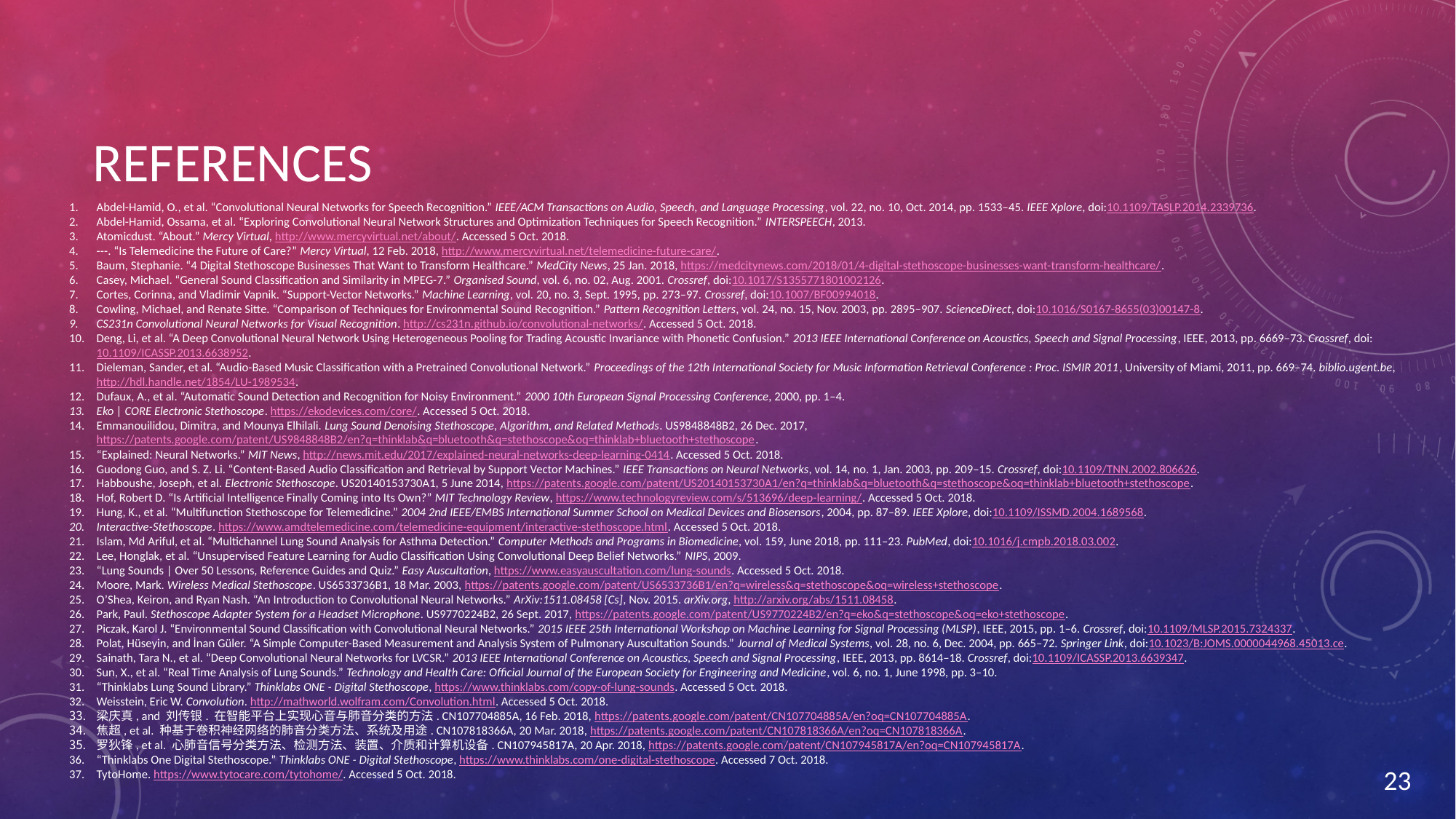

# References
Abdel-Hamid, O., et al. “Convolutional Neural Networks for Speech Recognition.” IEEE/ACM Transactions on Audio, Speech, and Language Processing, vol. 22, no. 10, Oct. 2014, pp. 1533–45. IEEE Xplore, doi:10.1109/TASLP.2014.2339736.
Abdel-Hamid, Ossama, et al. “Exploring Convolutional Neural Network Structures and Optimization Techniques for Speech Recognition.” INTERSPEECH, 2013.
Atomicdust. “About.” Mercy Virtual, http://www.mercyvirtual.net/about/. Accessed 5 Oct. 2018.
---. “Is Telemedicine the Future of Care?” Mercy Virtual, 12 Feb. 2018, http://www.mercyvirtual.net/telemedicine-future-care/.
Baum, Stephanie. “4 Digital Stethoscope Businesses That Want to Transform Healthcare.” MedCity News, 25 Jan. 2018, https://medcitynews.com/2018/01/4-digital-stethoscope-businesses-want-transform-healthcare/.
Casey, Michael. “General Sound Classification and Similarity in MPEG-7.” Organised Sound, vol. 6, no. 02, Aug. 2001. Crossref, doi:10.1017/S1355771801002126.
Cortes, Corinna, and Vladimir Vapnik. “Support-Vector Networks.” Machine Learning, vol. 20, no. 3, Sept. 1995, pp. 273–97. Crossref, doi:10.1007/BF00994018.
Cowling, Michael, and Renate Sitte. “Comparison of Techniques for Environmental Sound Recognition.” Pattern Recognition Letters, vol. 24, no. 15, Nov. 2003, pp. 2895–907. ScienceDirect, doi:10.1016/S0167-8655(03)00147-8.
CS231n Convolutional Neural Networks for Visual Recognition. http://cs231n.github.io/convolutional-networks/. Accessed 5 Oct. 2018.
Deng, Li, et al. “A Deep Convolutional Neural Network Using Heterogeneous Pooling for Trading Acoustic Invariance with Phonetic Confusion.” 2013 IEEE International Conference on Acoustics, Speech and Signal Processing, IEEE, 2013, pp. 6669–73. Crossref, doi:10.1109/ICASSP.2013.6638952.
Dieleman, Sander, et al. “Audio-Based Music Classification with a Pretrained Convolutional Network.” Proceedings of the 12th International Society for Music Information Retrieval Conference : Proc. ISMIR 2011, University of Miami, 2011, pp. 669–74. biblio.ugent.be, http://hdl.handle.net/1854/LU-1989534.
Dufaux, A., et al. “Automatic Sound Detection and Recognition for Noisy Environment.” 2000 10th European Signal Processing Conference, 2000, pp. 1–4.
Eko | CORE Electronic Stethoscope. https://ekodevices.com/core/. Accessed 5 Oct. 2018.
Emmanouilidou, Dimitra, and Mounya Elhilali. Lung Sound Denoising Stethoscope, Algorithm, and Related Methods. US9848848B2, 26 Dec. 2017, https://patents.google.com/patent/US9848848B2/en?q=thinklab&q=bluetooth&q=stethoscope&oq=thinklab+bluetooth+stethoscope.
“Explained: Neural Networks.” MIT News, http://news.mit.edu/2017/explained-neural-networks-deep-learning-0414. Accessed 5 Oct. 2018.
Guodong Guo, and S. Z. Li. “Content-Based Audio Classification and Retrieval by Support Vector Machines.” IEEE Transactions on Neural Networks, vol. 14, no. 1, Jan. 2003, pp. 209–15. Crossref, doi:10.1109/TNN.2002.806626.
Habboushe, Joseph, et al. Electronic Stethoscope. US20140153730A1, 5 June 2014, https://patents.google.com/patent/US20140153730A1/en?q=thinklab&q=bluetooth&q=stethoscope&oq=thinklab+bluetooth+stethoscope.
Hof, Robert D. “Is Artificial Intelligence Finally Coming into Its Own?” MIT Technology Review, https://www.technologyreview.com/s/513696/deep-learning/. Accessed 5 Oct. 2018.
Hung, K., et al. “Multifunction Stethoscope for Telemedicine.” 2004 2nd IEEE/EMBS International Summer School on Medical Devices and Biosensors, 2004, pp. 87–89. IEEE Xplore, doi:10.1109/ISSMD.2004.1689568.
Interactive-Stethoscope. https://www.amdtelemedicine.com/telemedicine-equipment/interactive-stethoscope.html. Accessed 5 Oct. 2018.
Islam, Md Ariful, et al. “Multichannel Lung Sound Analysis for Asthma Detection.” Computer Methods and Programs in Biomedicine, vol. 159, June 2018, pp. 111–23. PubMed, doi:10.1016/j.cmpb.2018.03.002.
Lee, Honglak, et al. “Unsupervised Feature Learning for Audio Classification Using Convolutional Deep Belief Networks.” NIPS, 2009.
“Lung Sounds | Over 50 Lessons, Reference Guides and Quiz.” Easy Auscultation, https://www.easyauscultation.com/lung-sounds. Accessed 5 Oct. 2018.
Moore, Mark. Wireless Medical Stethoscope. US6533736B1, 18 Mar. 2003, https://patents.google.com/patent/US6533736B1/en?q=wireless&q=stethoscope&oq=wireless+stethoscope.
O’Shea, Keiron, and Ryan Nash. “An Introduction to Convolutional Neural Networks.” ArXiv:1511.08458 [Cs], Nov. 2015. arXiv.org, http://arxiv.org/abs/1511.08458.
Park, Paul. Stethoscope Adapter System for a Headset Microphone. US9770224B2, 26 Sept. 2017, https://patents.google.com/patent/US9770224B2/en?q=eko&q=stethoscope&oq=eko+stethoscope.
Piczak, Karol J. “Environmental Sound Classification with Convolutional Neural Networks.” 2015 IEEE 25th International Workshop on Machine Learning for Signal Processing (MLSP), IEEE, 2015, pp. 1–6. Crossref, doi:10.1109/MLSP.2015.7324337.
Polat, Hüseyin, and İnan Güler. “A Simple Computer-Based Measurement and Analysis System of Pulmonary Auscultation Sounds.” Journal of Medical Systems, vol. 28, no. 6, Dec. 2004, pp. 665–72. Springer Link, doi:10.1023/B:JOMS.0000044968.45013.ce.
Sainath, Tara N., et al. “Deep Convolutional Neural Networks for LVCSR.” 2013 IEEE International Conference on Acoustics, Speech and Signal Processing, IEEE, 2013, pp. 8614–18. Crossref, doi:10.1109/ICASSP.2013.6639347.
Sun, X., et al. “Real Time Analysis of Lung Sounds.” Technology and Health Care: Official Journal of the European Society for Engineering and Medicine, vol. 6, no. 1, June 1998, pp. 3–10.
“Thinklabs Lung Sound Library.” Thinklabs ONE - Digital Stethoscope, https://www.thinklabs.com/copy-of-lung-sounds. Accessed 5 Oct. 2018.
Weisstein, Eric W. Convolution. http://mathworld.wolfram.com/Convolution.html. Accessed 5 Oct. 2018.
梁庆真, and 刘传银. 在智能平台上实现心音与肺音分类的方法. CN107704885A, 16 Feb. 2018, https://patents.google.com/patent/CN107704885A/en?oq=CN107704885A.
焦超, et al. 种基于卷积神经网络的肺音分类方法、系统及用途. CN107818366A, 20 Mar. 2018, https://patents.google.com/patent/CN107818366A/en?oq=CN107818366A.
罗狄锋, et al. 心肺音信号分类方法、检测方法、装置、介质和计算机设备. CN107945817A, 20 Apr. 2018, https://patents.google.com/patent/CN107945817A/en?oq=CN107945817A.
“Thinklabs One Digital Stethoscope.” Thinklabs ONE - Digital Stethoscope, https://www.thinklabs.com/one-digital-stethoscope. Accessed 7 Oct. 2018.
TytoHome. https://www.tytocare.com/tytohome/. Accessed 5 Oct. 2018.

23